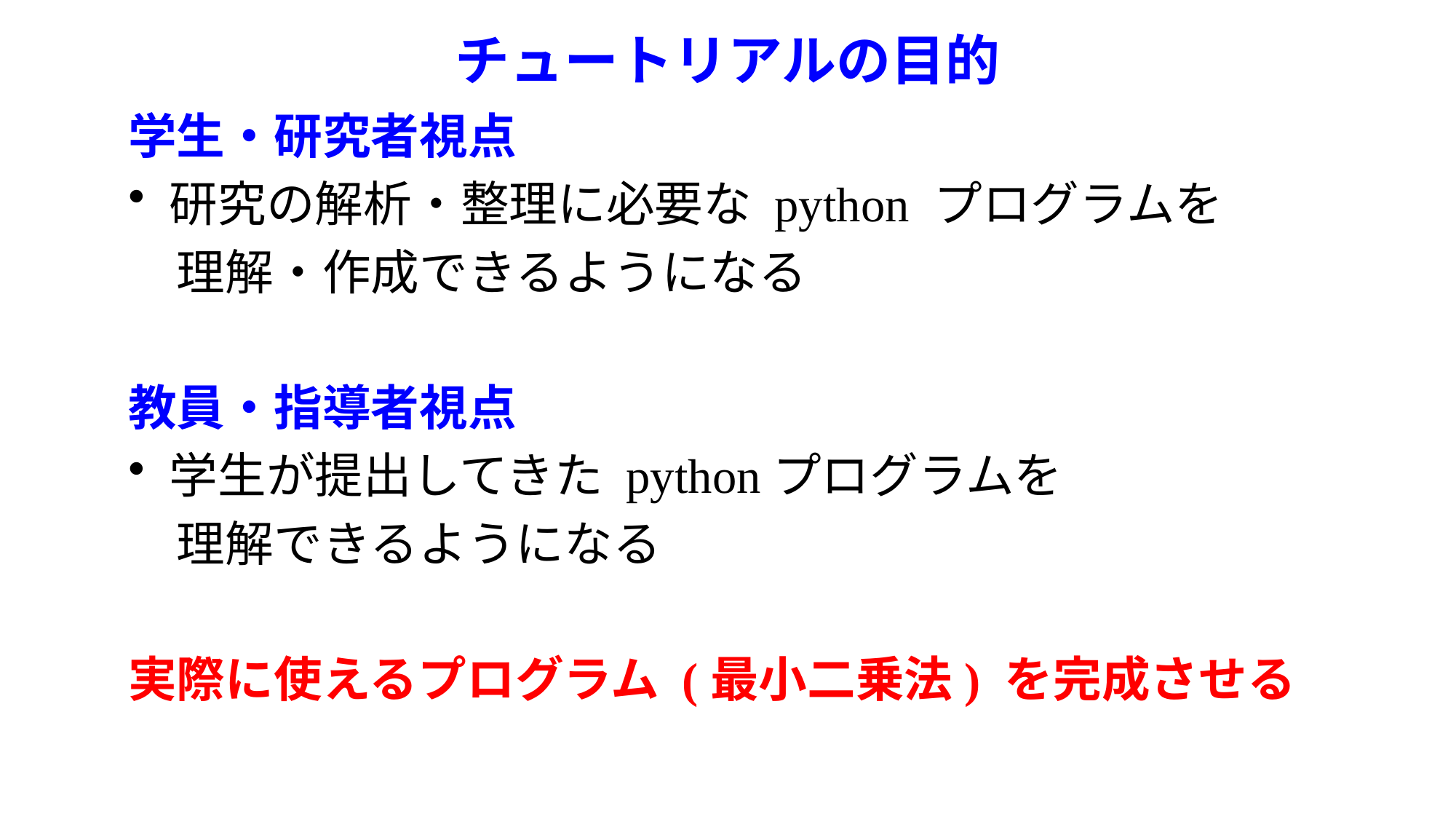

# チュートリアルの目的
学生・研究者視点
研究の解析・整理に必要な python プログラムを
　理解・作成できるようになる

教員・指導者視点
学生が提出してきた pythonプログラムを
　理解できるようになる

実際に使えるプログラム (最小二乗法) を完成させる